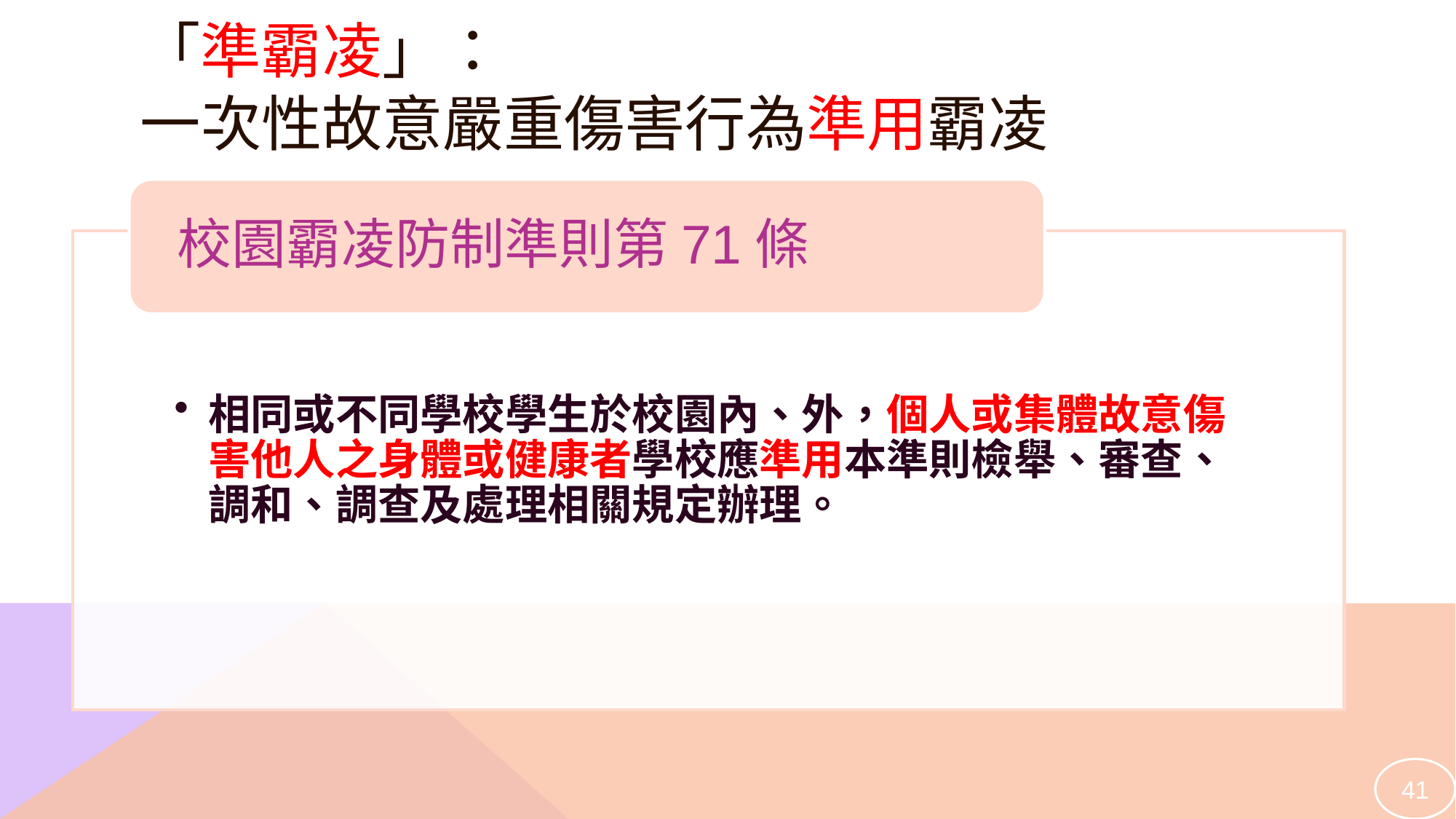

# 「準霸凌」： 一次性故意嚴重傷害行為準用霸凌
相同或不同學校學生於校園內、外，個人或集體故意傷害他人之身體或健康者學校應準用本準則檢舉、審查、調和、調查及處理相關規定辦理。
校園霸凌防制準則第71條
41